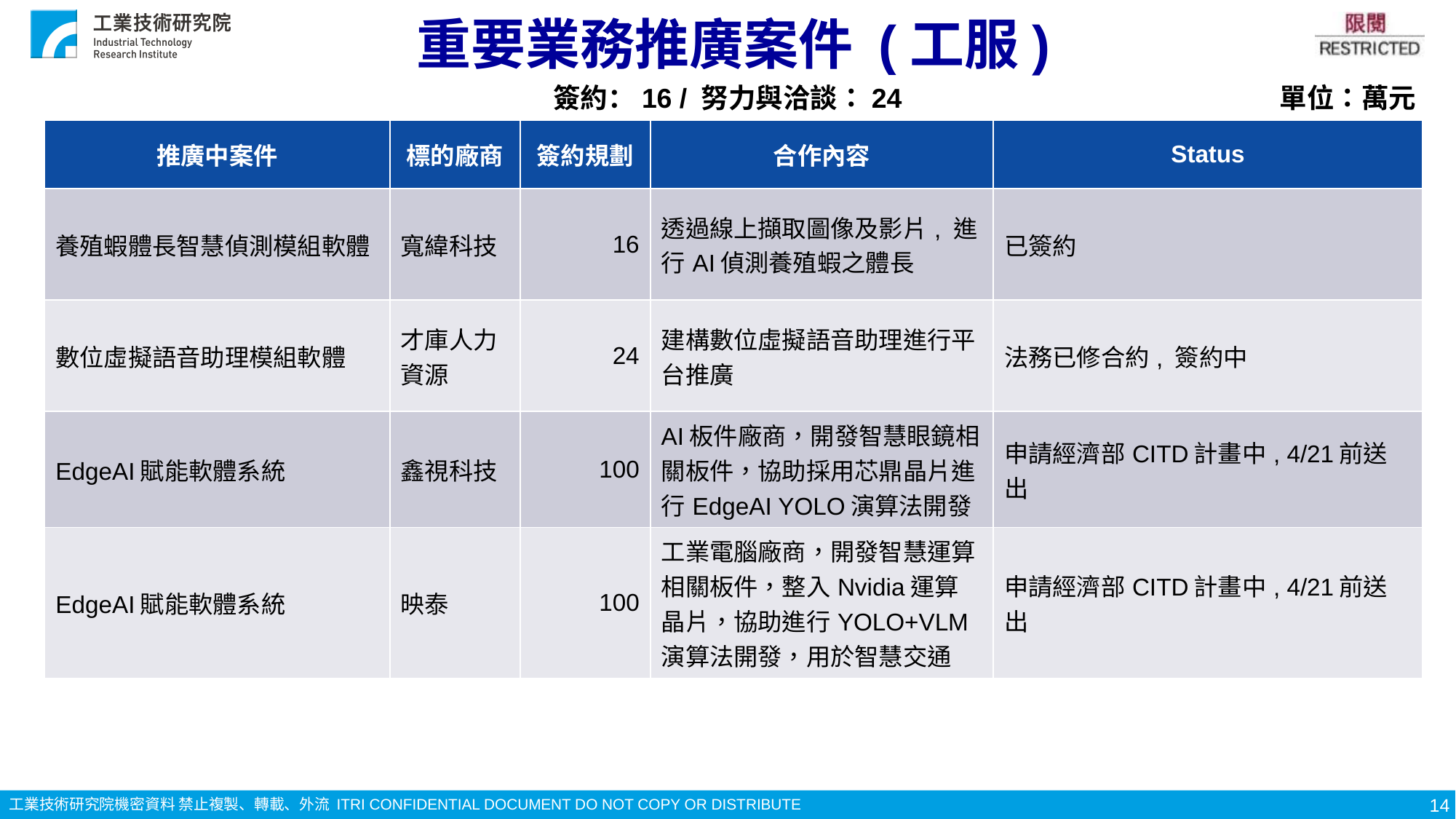

# 重要業務推廣案件 (工服)
簽約：16 / 努力與洽談：24
單位：萬元
| 推廣中案件 | 標的廠商 | 簽約規劃 | 合作內容 | Status |
| --- | --- | --- | --- | --- |
| 養殖蝦體長智慧偵測模組軟體​ | 寬緯科技​ | 16 | 透過線上擷取圖像及影片, 進行AI偵測養殖蝦之體長​ | 已簽約​ |
| 數位虛擬語音助理模組軟體 | 才庫人力資源 | 24 | 建構數位虛擬語音助理進行平台推廣 | 法務已修合約, 簽約中 |
| EdgeAI賦能軟體系統​​ | 鑫視科技​​ | 100​​ | AI板件廠商，開發智慧眼鏡相關板件，協助採用芯鼎晶片進行EdgeAI YOLO演算法開發​​ | 申請經濟部CITD計畫中​, 4/21前送出​ |
| EdgeAI賦能軟體系統​​ | 映泰​ | 100​​ | 工業電腦廠商，開發智慧運算相關板件，整入Nvidia運算晶片，協助進行YOLO+VLM演算法開發​，用於智慧交通​ | 申請經濟部CITD計畫中​, 4/21前送出​ |
14